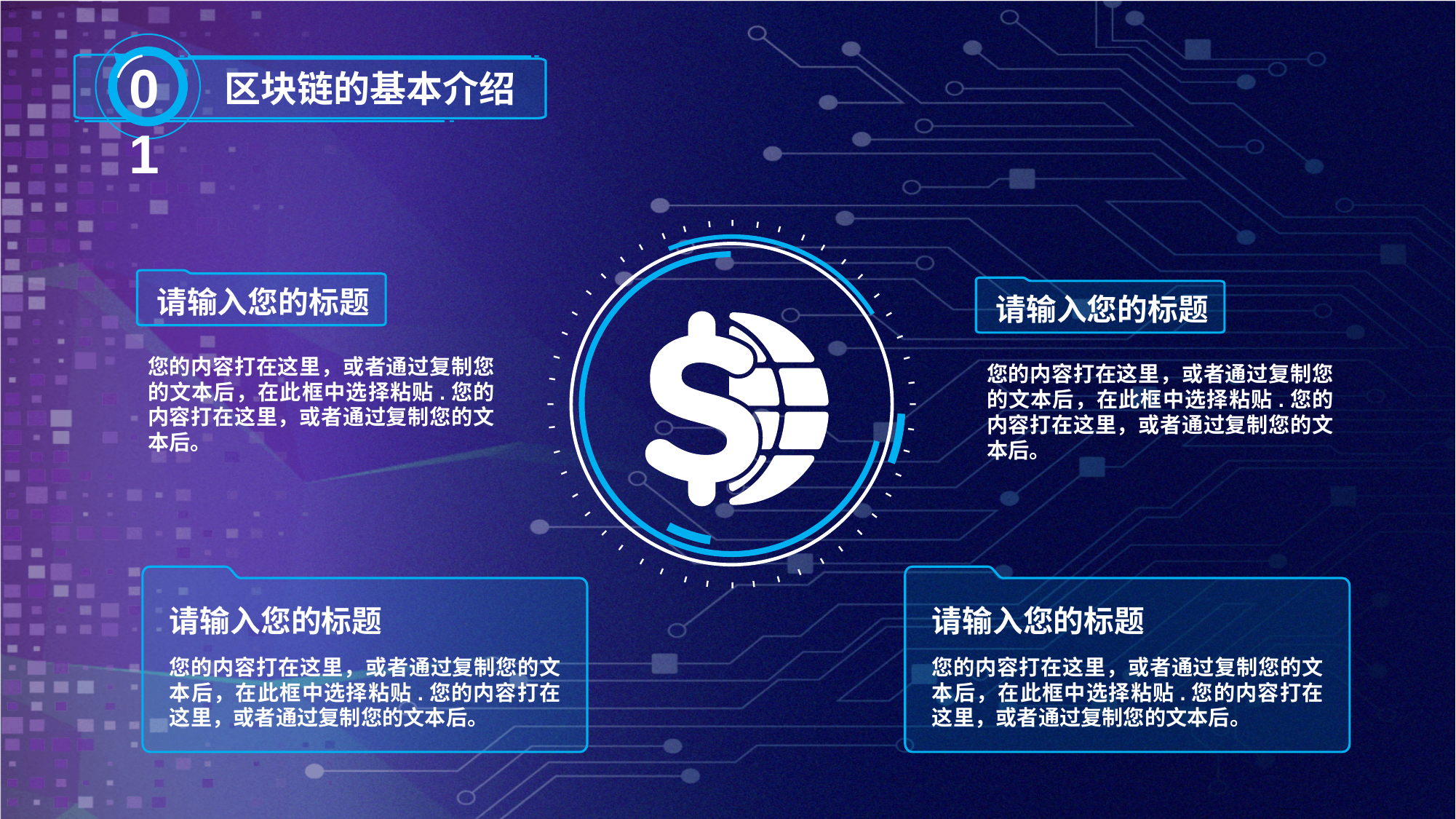

01

区块链的基本介绍

请输入您的标题
您的内容打在这里，或者通过复制您的文本后，在此框中选择粘贴.您的内容打在这里，或者通过复制您的文本后。

请输入您的标题
您的内容打在这里，或者通过复制您的文本后，在此框中选择粘贴.您的内容打在这里，或者通过复制您的文本后。

请输入您的标题
您的内容打在这里，或者通过复制您的文本后，在此框中选择粘贴.您的内容打在这里，或者通过复制您的文本后。

请输入您的标题
您的内容打在这里，或者通过复制您的文本后，在此框中选择粘贴.您的内容打在这里，或者通过复制您的文本后。
行业PPT模板http://www.1ppt.com/hangye/